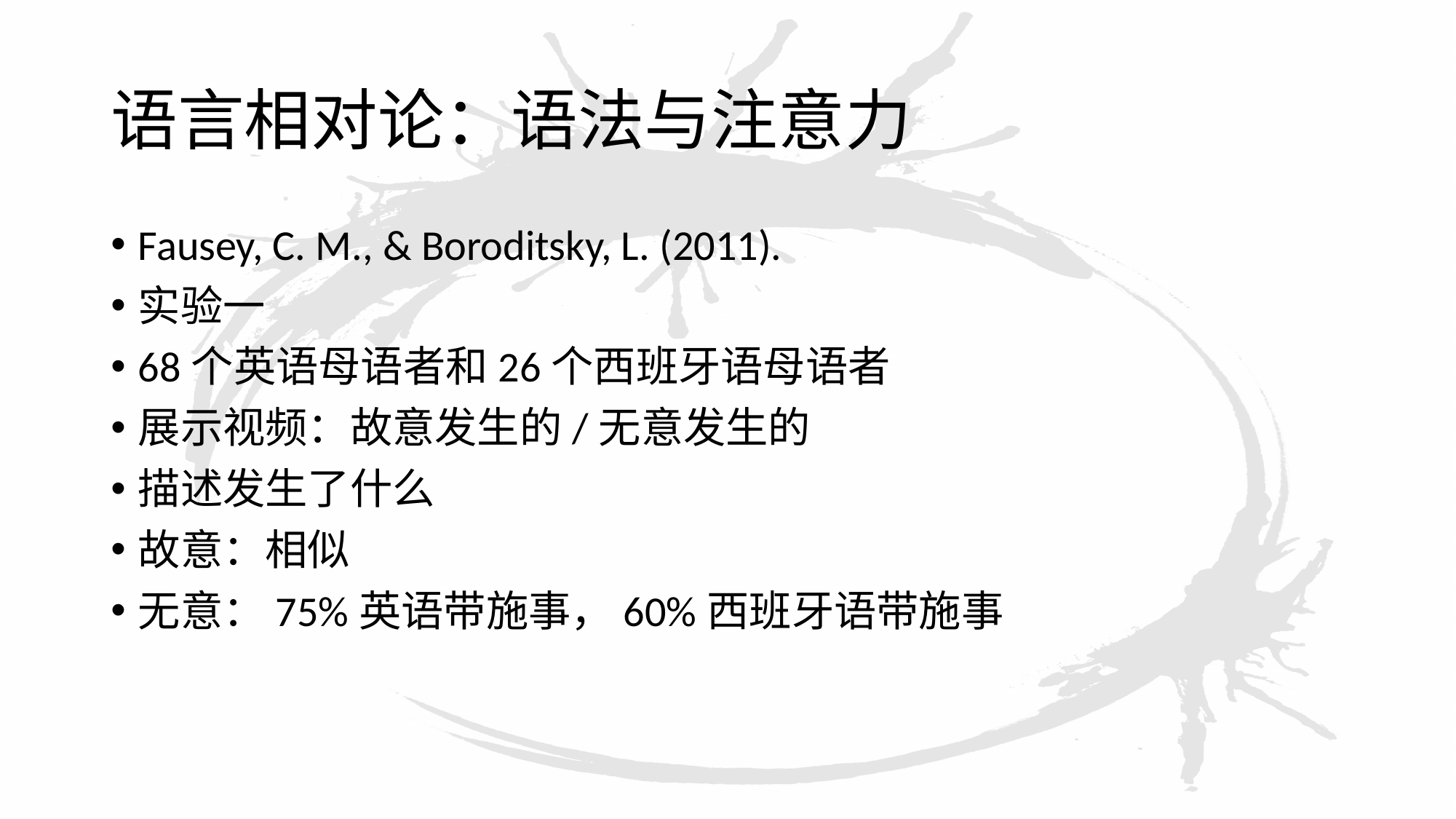

# 语言相对论：语法与注意力
Fausey, C. M., & Boroditsky, L. (2011).
实验一
68个英语母语者和26个西班牙语母语者
展示视频：故意发生的/无意发生的
描述发生了什么
故意：相似
无意：75%英语带施事，60%西班牙语带施事